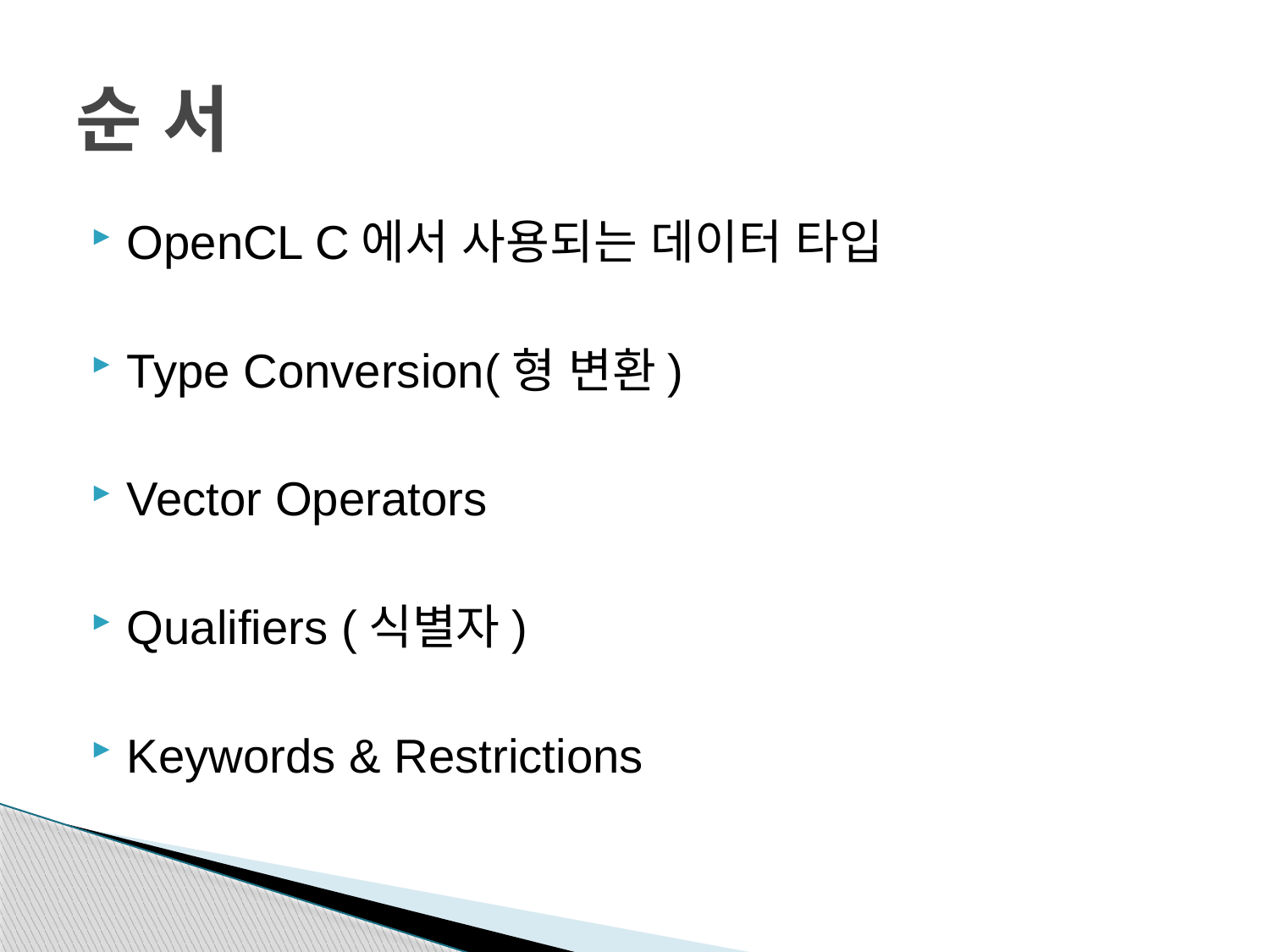

# 순 서
OpenCL C에서 사용되는 데이터 타입

Type Conversion(형 변환)

Vector Operators

Qualifiers (식별자)

Keywords & Restrictions